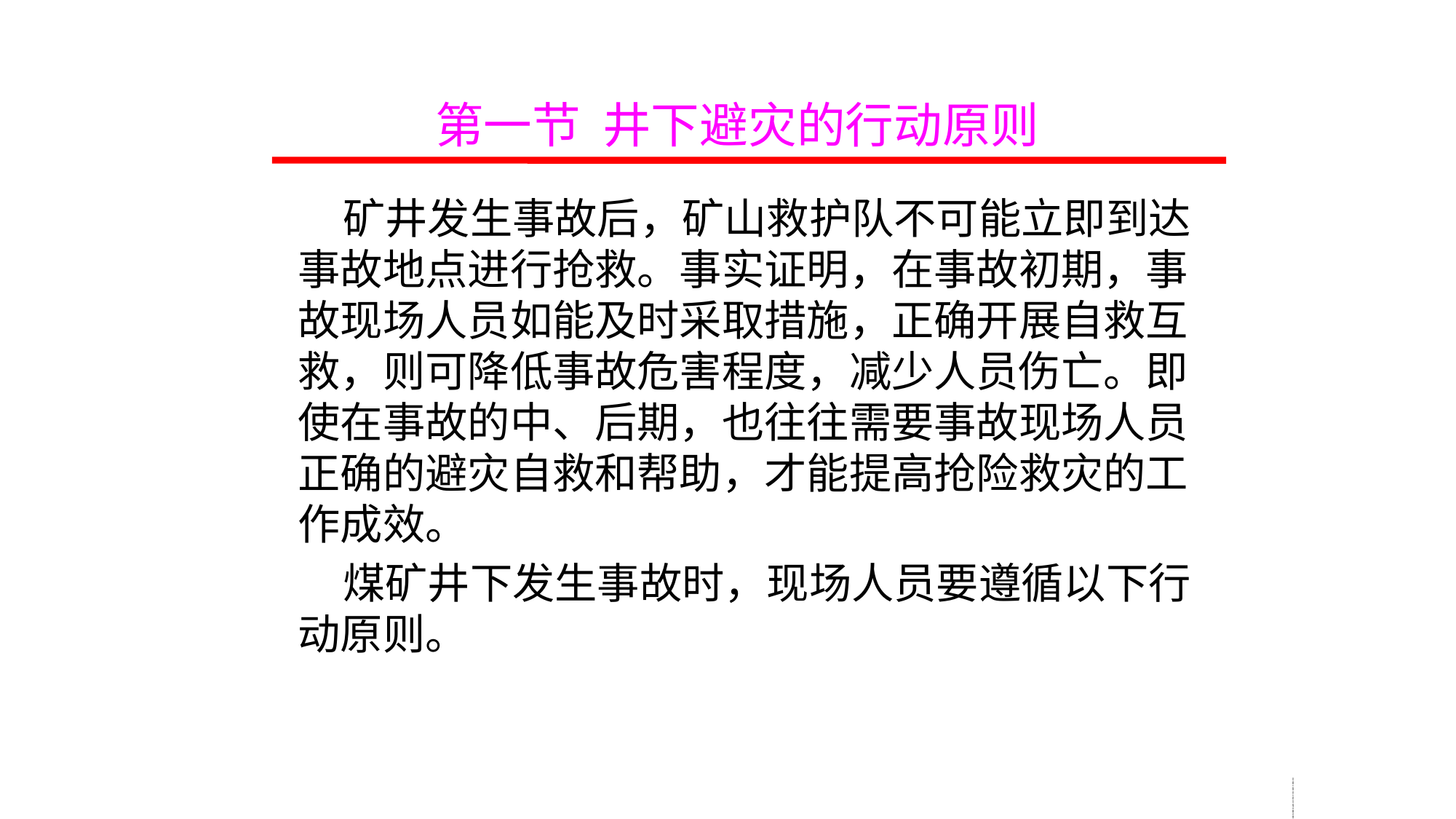

# 第一节  井下避灾的行动原则

        矿井发生事故后，矿山救护队不可能立即到达事故地点进行抢救。事实证明，在事故初期，事故现场人员如能及时采取措施，正确开展自救互救，则可降低事故危害程度，减少人员伤亡。即使在事故的中、后期，也往往需要事故现场人员正确的避灾自救和帮助，才能提高抢险救灾的工作成效。
        煤矿井下发生事故时，现场人员要遵循以下行动原则。

捻先碌酮毛粘细厅糙扯辨陷竿均固堵桓摄腹透曝佬祁檀难嚷铬申杯服异遥煤矿瓦斯检查工安全操作与现场急救煤矿瓦斯检查工安全操作与现场急救